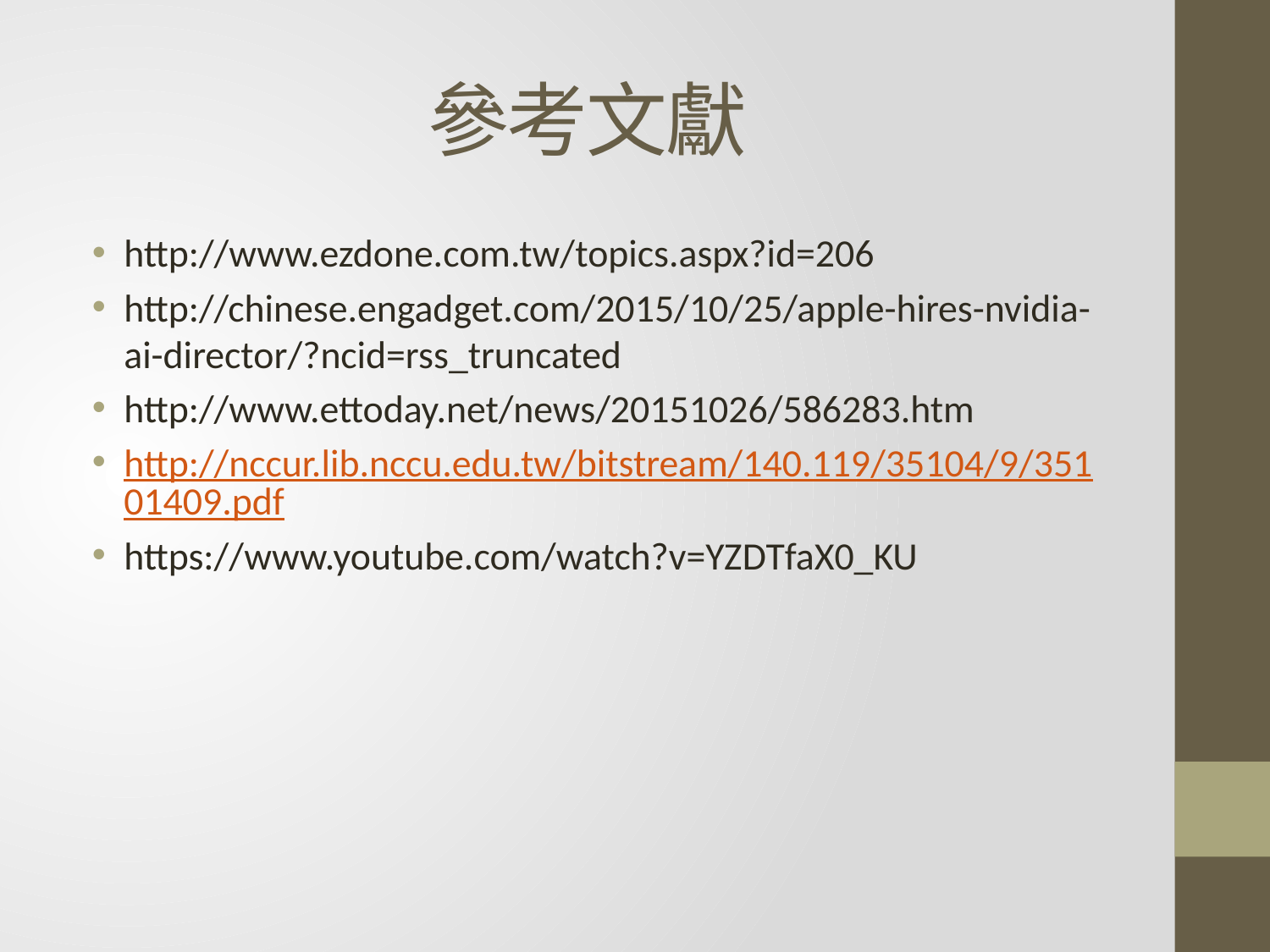

# 參考文獻
http://www.ezdone.com.tw/topics.aspx?id=206
http://chinese.engadget.com/2015/10/25/apple-hires-nvidia-ai-director/?ncid=rss_truncated
http://www.ettoday.net/news/20151026/586283.htm
http://nccur.lib.nccu.edu.tw/bitstream/140.119/35104/9/35101409.pdf
https://www.youtube.com/watch?v=YZDTfaX0_KU